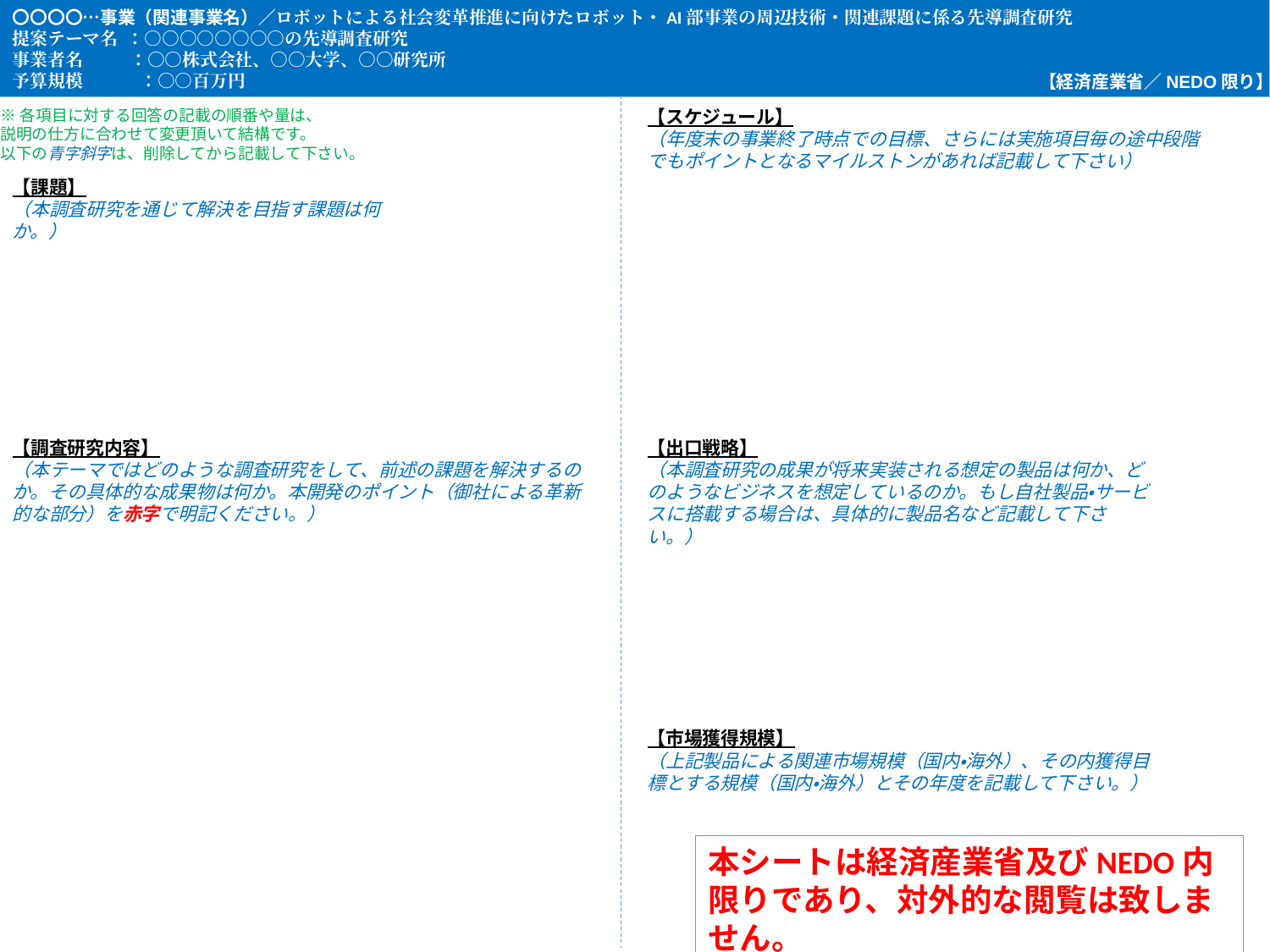

〇〇〇〇…事業（関連事業名）／ロボットによる社会変革推進に向けたロボット・AI部事業の周辺技術・関連課題に係る先導調査研究
提案テーマ名  ：○○○○○○○○の先導調査研究
事業者名	　：○○株式会社、○○大学、○○研究所
予算規模　　　 ：○○百万円
【経済産業省／NEDO限り】
※各項目に対する回答の記載の順番や量は、
説明の仕方に合わせて変更頂いて結構です。
以下の青字斜字は、削除してから記載して下さい。
【スケジュール】
（年度末の事業終了時点での目標、さらには実施項目毎の途中段階でもポイントとなるマイルストンがあれば記載して下さい）
【課題】
（本調査研究を通じて解決を目指す課題は何か。）
【調査研究内容】
（本テーマではどのような調査研究をして、前述の課題を解決するのか。その具体的な成果物は何か。本開発のポイント（御社による革新的な部分）を赤字で明記ください。）
【出口戦略】
（本調査研究の成果が将来実装される想定の製品は何か、どのようなビジネスを想定しているのか。もし自社製品・サービスに搭載する場合は、具体的に製品名など記載して下さい。）
【市場獲得規模】
（上記製品による関連市場規模（国内・海外）、その内獲得目標とする規模（国内・海外）とその年度を記載して下さい。）
本シートは経済産業省及びNEDO内限りであり、対外的な閲覧は致しません。